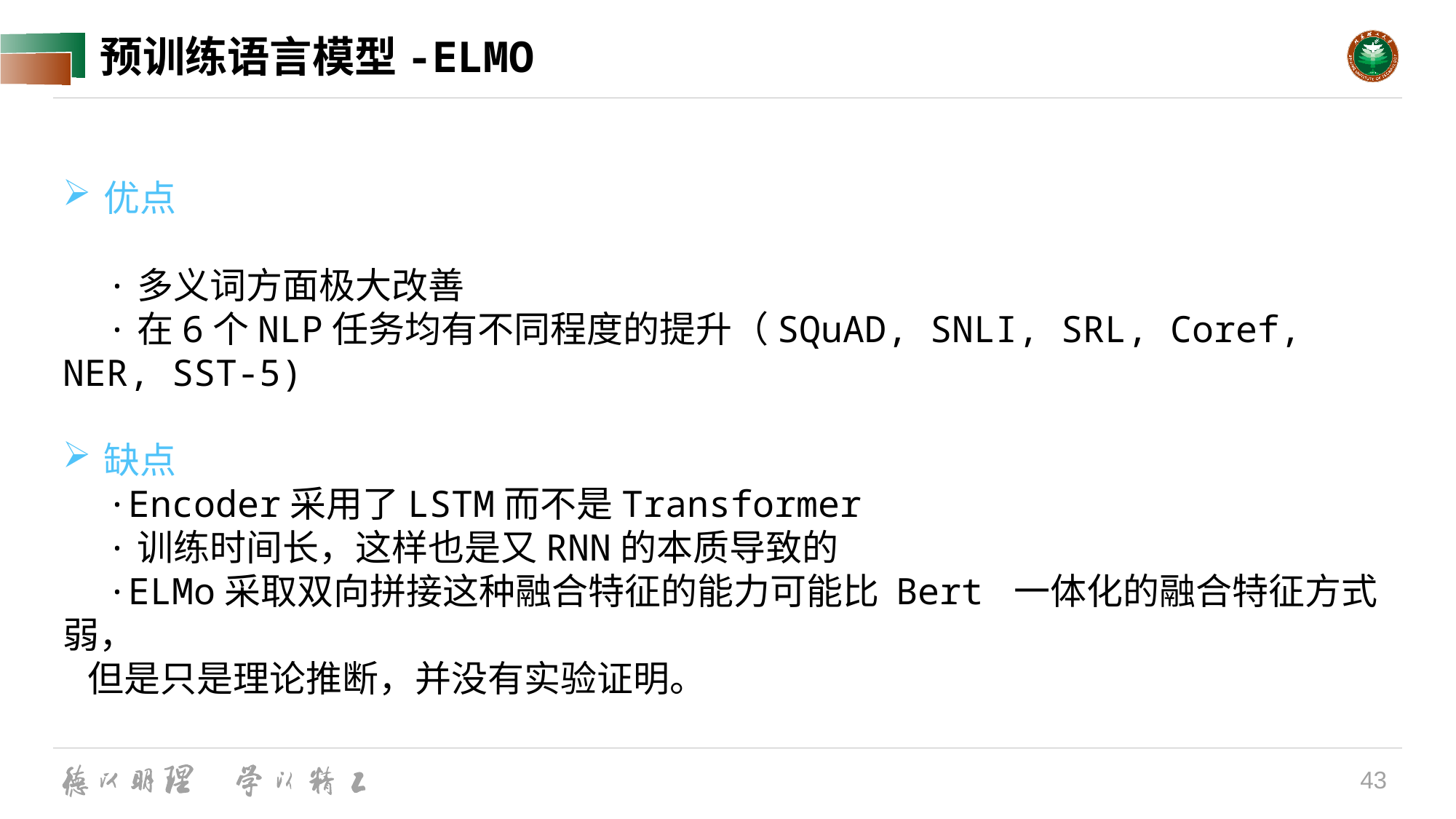

# 预训练语言模型-ELMO
优点

  ·多义词方面极大改善
  ·在6个NLP任务均有不同程度的提升（SQuAD, SNLI, SRL, Coref, NER, SST-5)

缺点
  ·Encoder采用了LSTM而不是Transformer
  ·训练时间长，这样也是又RNN的本质导致的
  ·ELMo采取双向拼接这种融合特征的能力可能比 Bert 一体化的融合特征方式弱，
  但是只是理论推断，并没有实验证明。